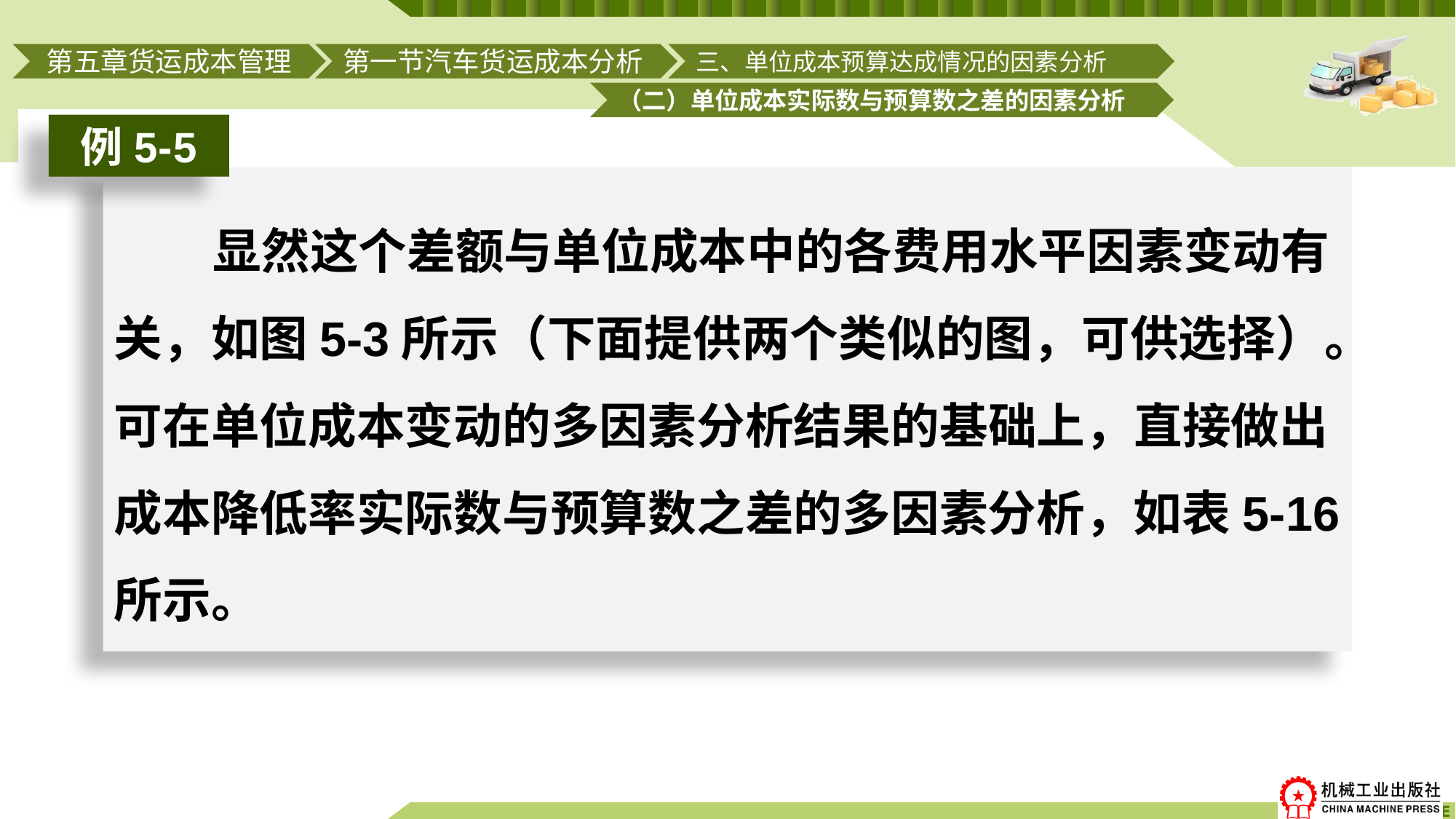

第一节汽车货运成本分析
三、单位成本预算达成情况的因素分析
第五章货运成本管理
（二）单位成本实际数与预算数之差的因素分析
例5-5
# 显然这个差额与单位成本中的各费用水平因素变动有关，如图5-3所示（下面提供两个类似的图，可供选择）。可在单位成本变动的多因素分析结果的基础上，直接做出成本降低率实际数与预算数之差的多因素分析，如表5-16所示。